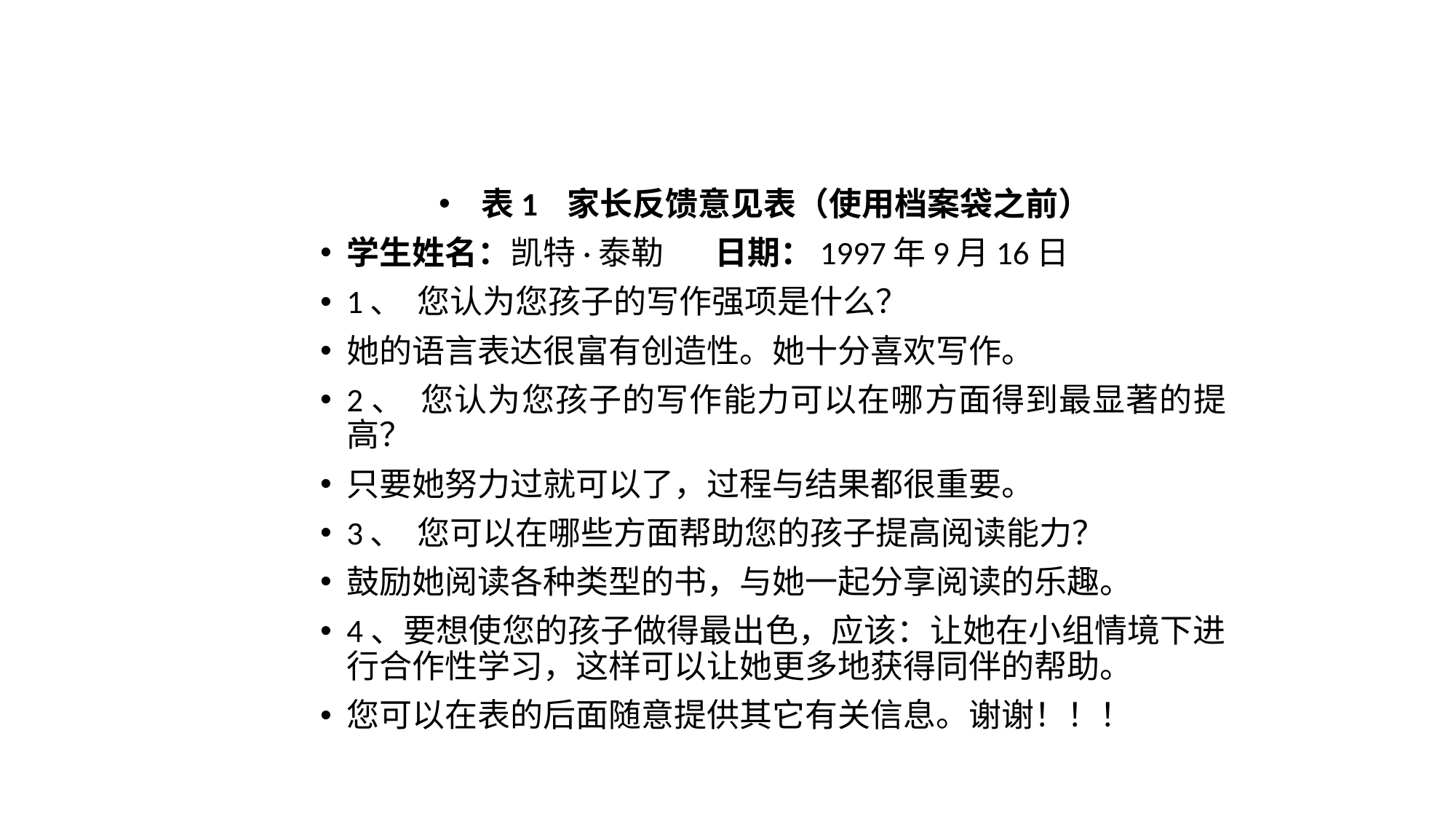

表1   家长反馈意见表（使用档案袋之前）
学生姓名：凯特·泰勒       日期：1997年9月16日
1、  您认为您孩子的写作强项是什么？
她的语言表达很富有创造性。她十分喜欢写作。
2、  您认为您孩子的写作能力可以在哪方面得到最显著的提高？
只要她努力过就可以了，过程与结果都很重要。
3、  您可以在哪些方面帮助您的孩子提高阅读能力？
鼓励她阅读各种类型的书，与她一起分享阅读的乐趣。
4、要想使您的孩子做得最出色，应该：让她在小组情境下进行合作性学习，这样可以让她更多地获得同伴的帮助。
您可以在表的后面随意提供其它有关信息。谢谢！！！